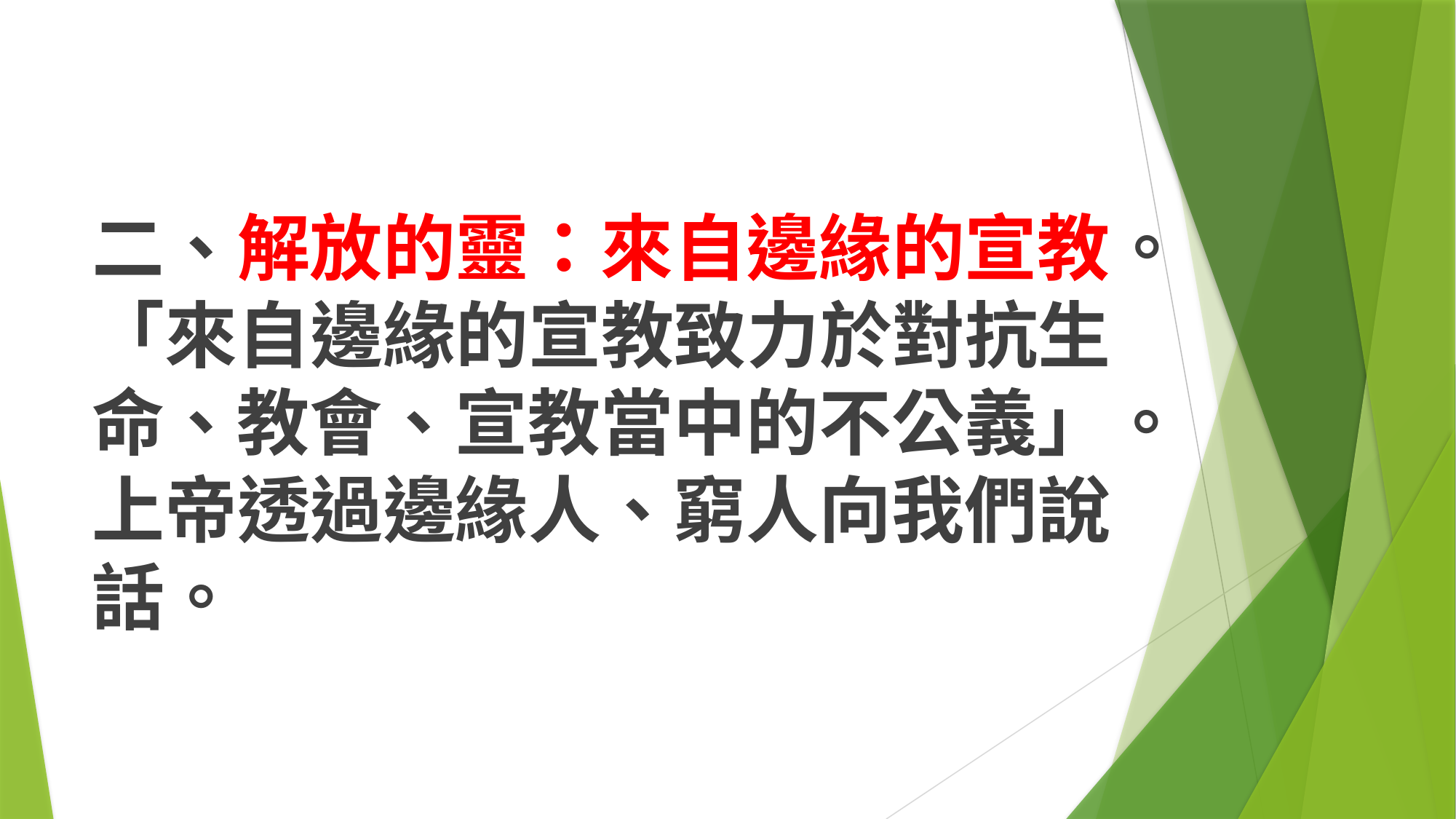

#
二、解放的靈：來自邊緣的宣教。「來自邊緣的宣教致力於對抗生命、教會、宣教當中的不公義」。上帝透過邊緣人、窮人向我們說話。